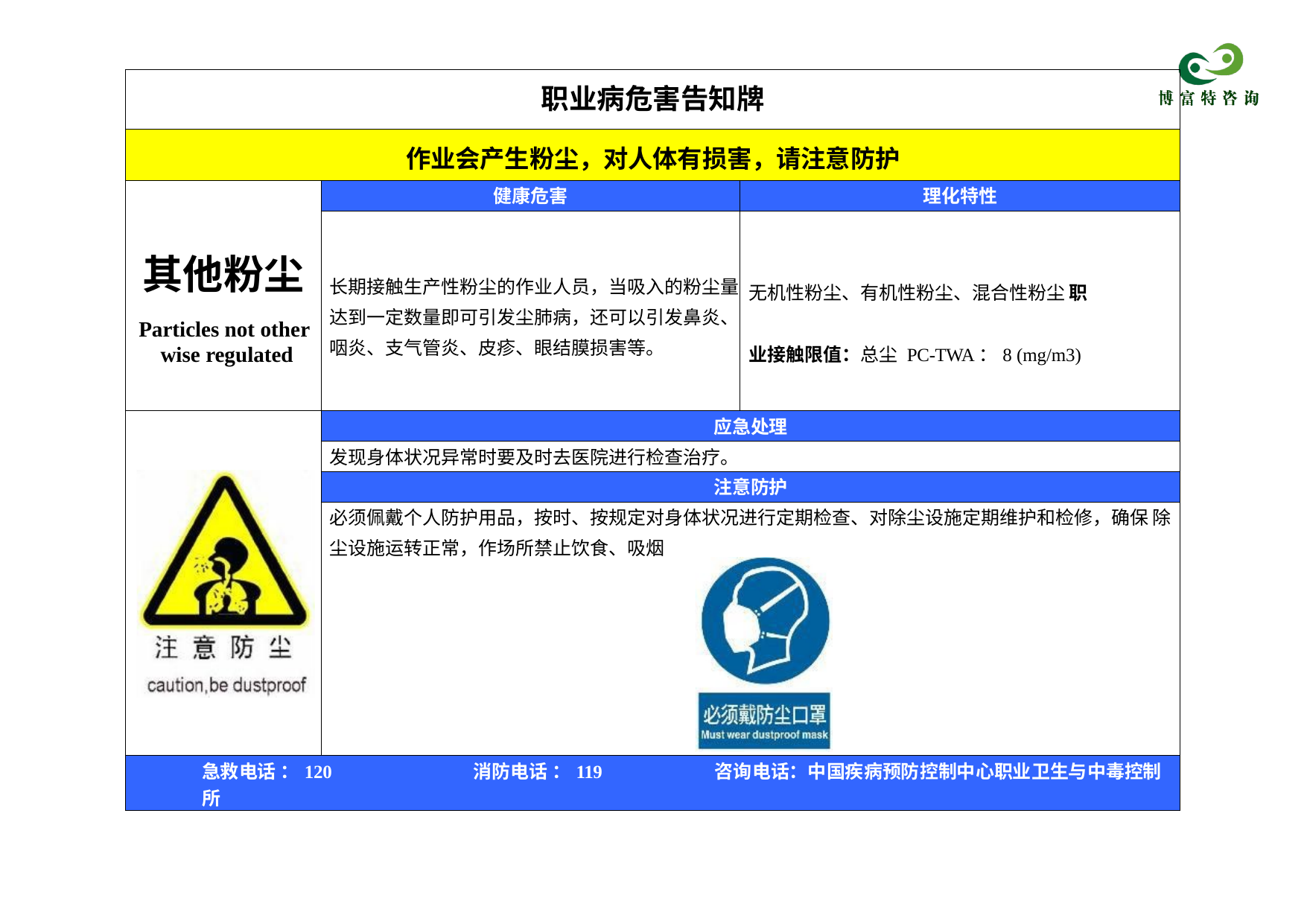

| 职业病危害告知牌 |  |  |
| --- | --- | --- |
| 作业会产生粉尘，对人体有损害，请注意防护 |  |  |
| 其他粉尘 Particles not other wise regulated | 健康危害 | 理化特性 |
|  | 长期接触生产性粉尘的作业人员，当吸入的粉尘量 达到一定数量即可引发尘肺病，还可以引发鼻炎、 咽炎、支气管炎、皮疹、眼结膜损害等。 | 无机性粉尘、有机性粉尘、混合性粉尘 职业接触限值：总尘 PC-TWA：8 (mg/m3) |
|  | 应急处理 |  |
|  | 发现身体状况异常时要及时去医院进行检查治疗。 |  |
|  | 注意防护 |  |
|  | 必须佩戴个人防护用品，按时、按规定对身体状况进行定期检查、对除尘设施定期维护和检修，确保 除 尘设施运转正常，作场所禁止饮食、吸烟 |  |
| 急救电话 ：120 消防电话 ：119 咨询电话：中国疾病预防控制中心职业卫生与中毒控制所 |  |  |